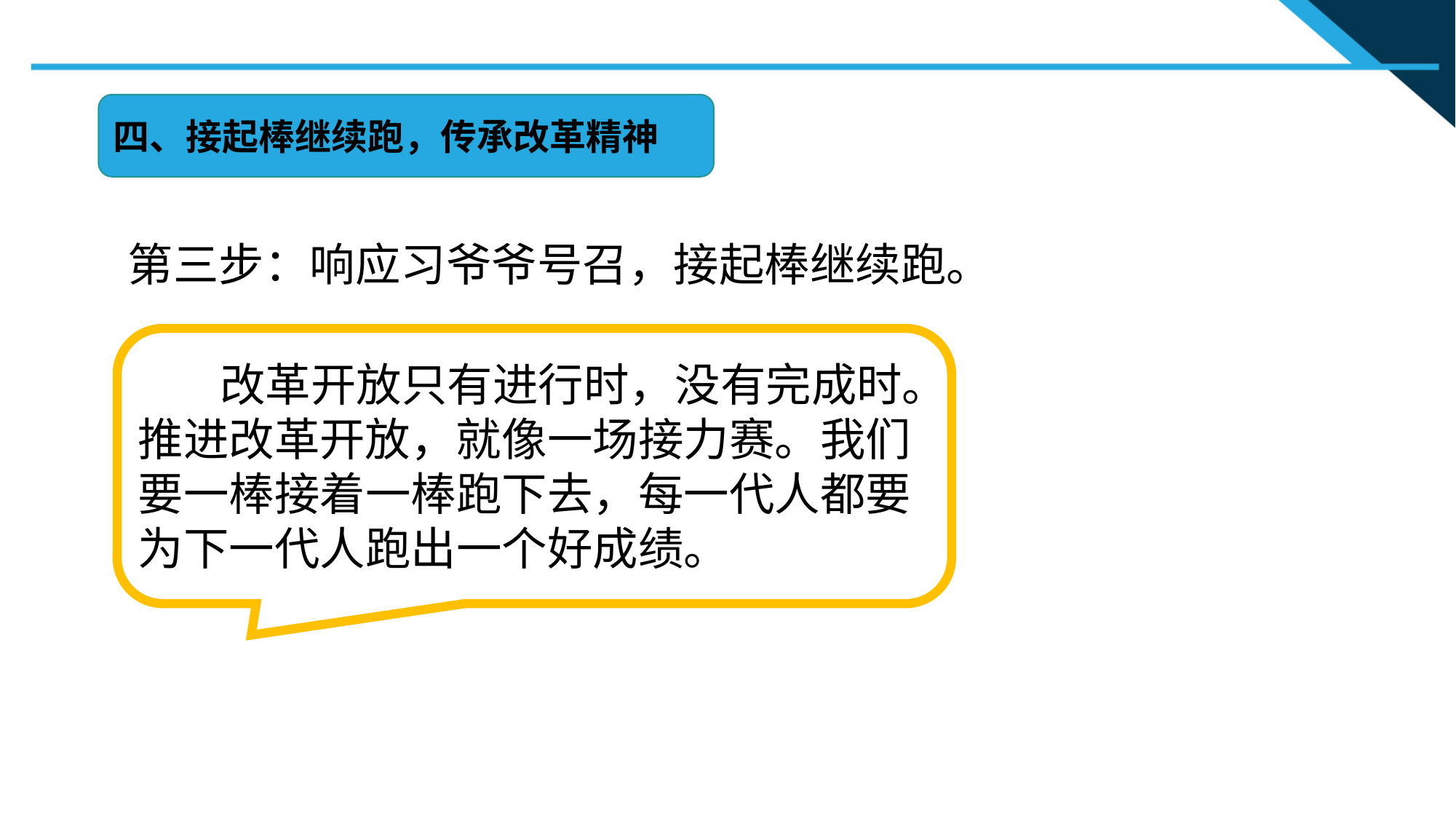

四、接起棒继续跑，传承改革精神
环节四、接力棒，我来接
第三步：响应习爷爷号召，接起棒继续跑。

       改革开放只有进行时，没有完成时。推进改革开放，就像一场接力赛。我们要一棒接着一棒跑下去，每一代人都要为下一代人跑出一个好成绩。